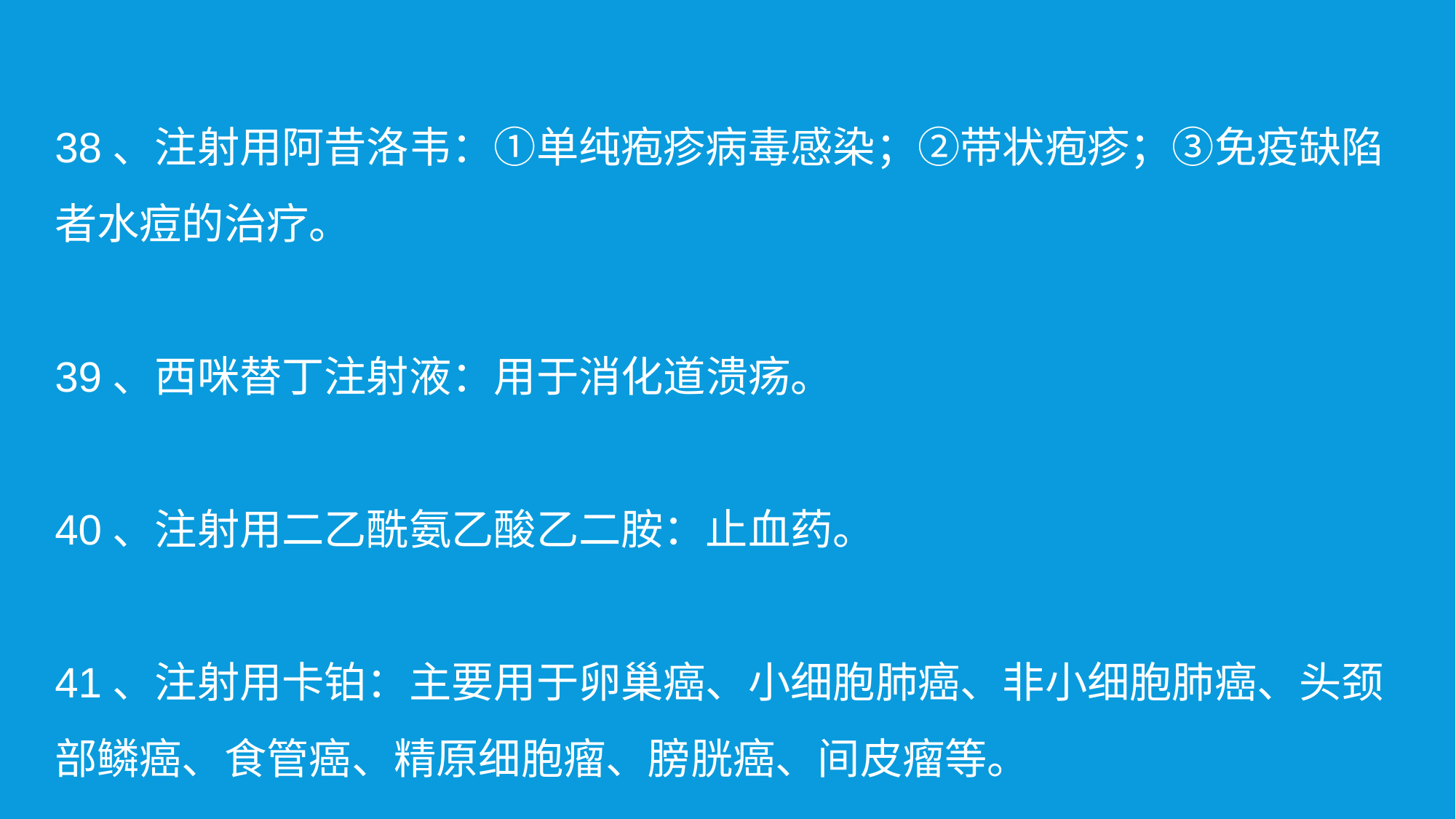

38、注射用阿昔洛韦：①单纯疱疹病毒感染；②带状疱疹；③免疫缺陷者水痘的治疗。

39、西咪替丁注射液：用于消化道溃疡。

40、注射用二乙酰氨乙酸乙二胺：止血药。

41、注射用卡铂：主要用于卵巢癌、小细胞肺癌、非小细胞肺癌、头颈部鳞癌、食管癌、精原细胞瘤、膀胱癌、间皮瘤等。